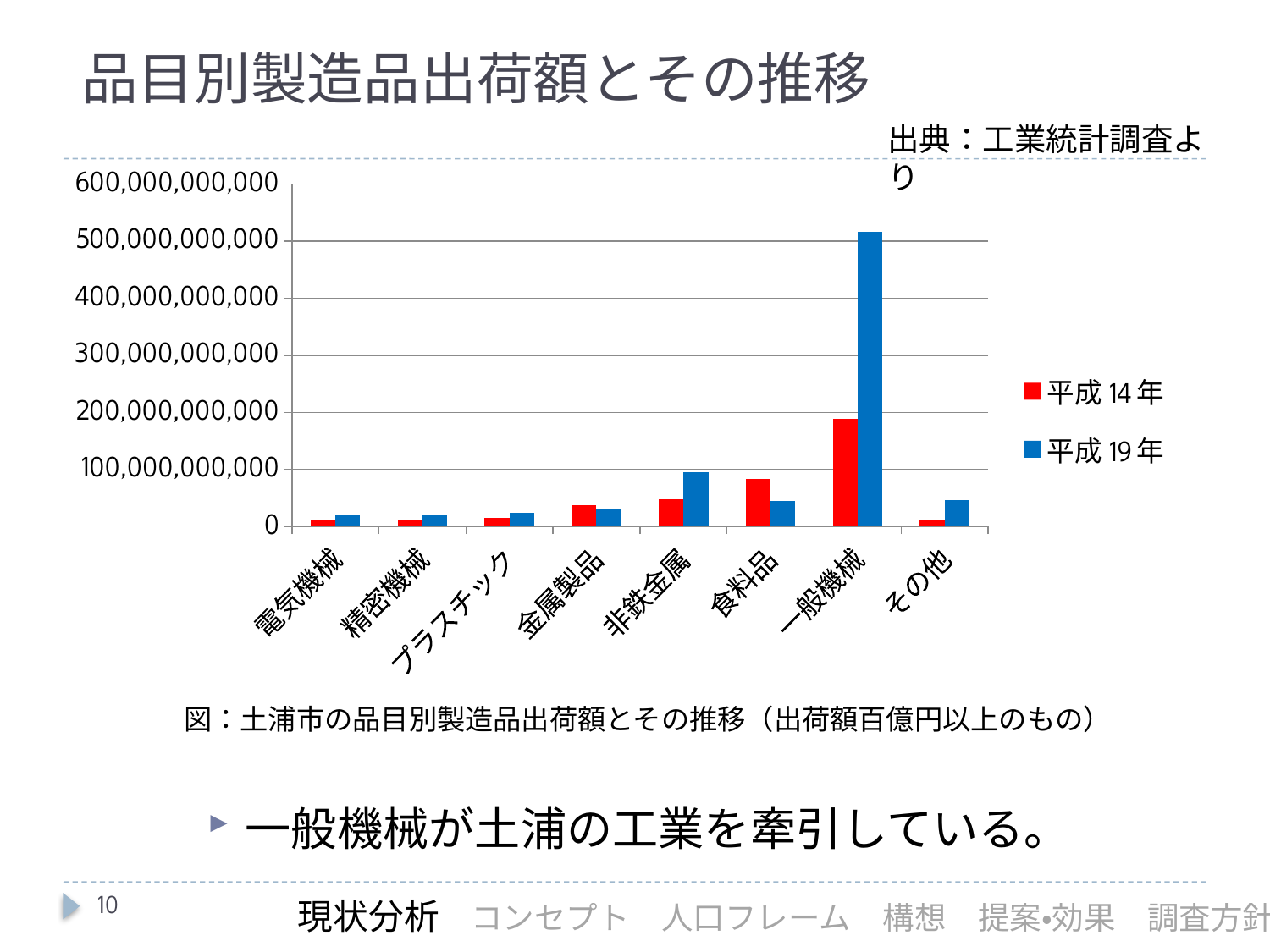

# 品目別製造品出荷額とその推移
出典：工業統計調査より

### Chart

| Category | 平成14年 | 平成19年 |
|---|---|---|
| 電気機械 | 10268540000.0 | 19665360000.0 |
| 精密機械 | 12852590000.0 | 21162880000.0 |
| プラスチック | 15025880000.0 | 24355050000.0 |
| 金属製品 | 37366650000.0 | 30433830000.0 |
| 非鉄金属 | 48154680000.0 | 95490700000.0 |
| 食料品 | 83430130000.0 | 44718700000.0 |
| 一般機械 | 189426230000.0 | 516399210000.0 |
| その他の工業品 | 11494120000.0 | 45823340000.0 |
図：土浦市の品目別製造品出荷額とその推移（出荷額百億円以上のもの）
一般機械が土浦の工業を牽引している。

10
現状分析　コンセプト　人口フレーム　構想　提案・効果　調査方針